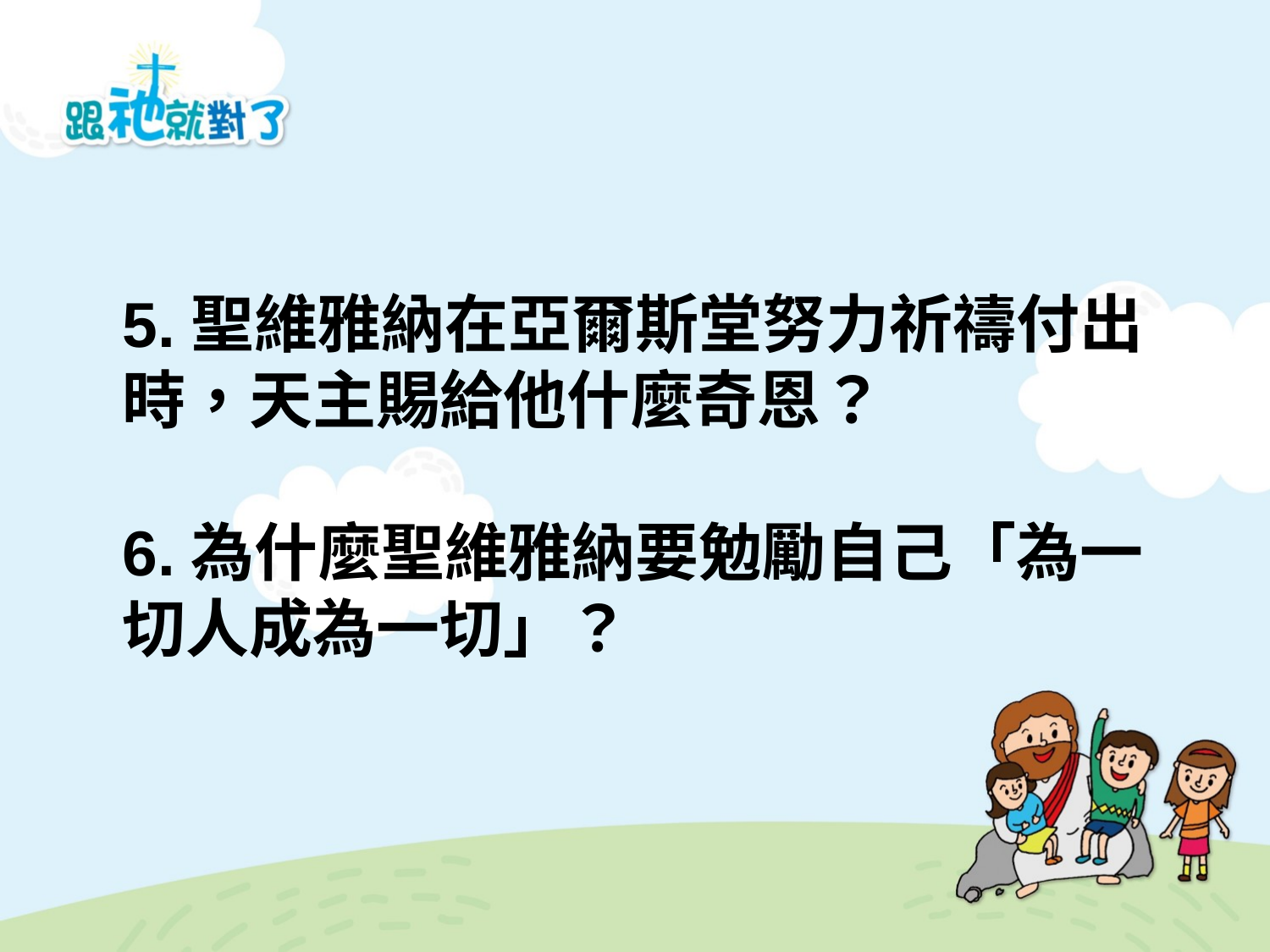

5.聖維雅納在亞爾斯堂努力祈禱付出時，天主賜給他什麼奇恩？

6.為什麼聖維雅納要勉勵自己「為一切人成為一切」？